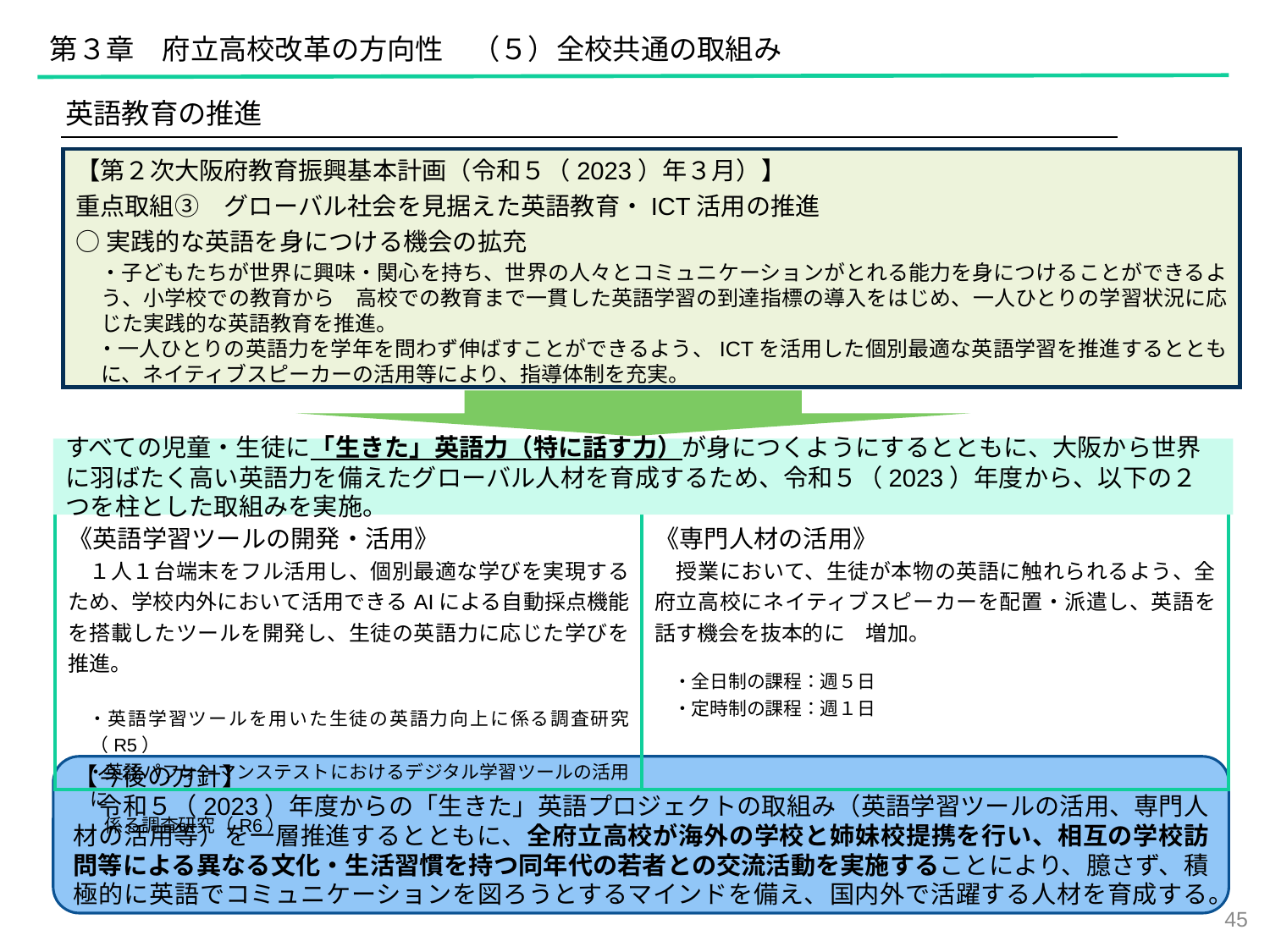

第３章　府立高校改革の方向性　（５）全校共通の取組み
英語教育の推進
【第２次大阪府教育振興基本計画（令和５（2023）年３月）】
重点取組③　グローバル社会を見据えた英語教育・ICT活用の推進
○実践的な英語を身につける機会の拡充
　・子どもたちが世界に興味・関心を持ち、世界の人々とコミュニケーションがとれる能力を身につけることができるよう、小学校での教育から　高校での教育まで一貫した英語学習の到達指標の導入をはじめ、一人ひとりの学習状況に応じた実践的な英語教育を推進。
　・一人ひとりの英語力を学年を問わず伸ばすことができるよう、ICTを活用した個別最適な英語学習を推進するとともに、ネイティブスピーカーの活用等により、指導体制を充実。

すべての児童・生徒に「生きた」英語力（特に話す力）が身につくようにするとともに、大阪から世界に羽ばたく高い英語力を備えたグローバル人材を育成するため、令和５（2023）年度から、以下の２つを柱とした取組みを実施。
| 《英語学習ツールの開発・活用》 　１人１台端末をフル活用し、個別最適な学びを実現するため、学校内外において活用できるAIによる自動採点機能を搭載したツールを開発し、生徒の英語力に応じた学びを推進。 　 　・英語学習ツールを用いた生徒の英語力向上に係る調査研究（R5） 　・英語パフォーマンステストにおけるデジタル学習ツールの活用に 　　係る調査研究（R6） | 《専門人材の活用》 　授業において、生徒が本物の英語に触れられるよう、全府立高校にネイティブスピーカーを配置・派遣し、英語を話す機会を抜本的に　増加。 　・全日制の課程：週５日 　・定時制の課程：週１日 |
| --- | --- |
【今後の方針】
　令和５（2023）年度からの「生きた」英語プロジェクトの取組み（英語学習ツールの活用、専門人材の活用等）を一層推進するとともに、全府立高校が海外の学校と姉妹校提携を行い、相互の学校訪問等による異なる文化・生活習慣を持つ同年代の若者との交流活動を実施することにより、臆さず、積極的に英語でコミュニケーションを図ろうとするマインドを備え、国内外で活躍する人材を育成する。
45